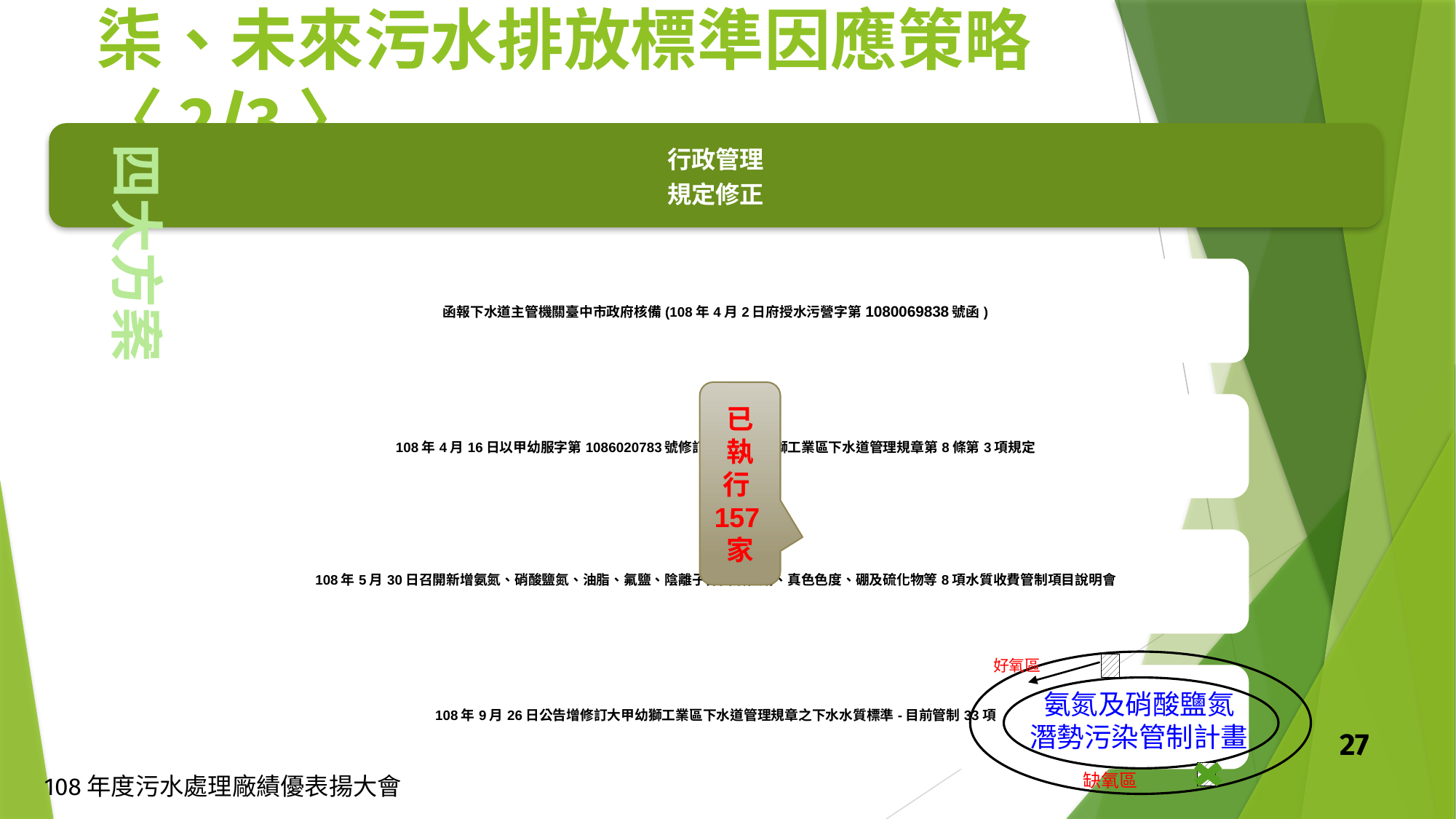

柒、未來污水排放標準因應策略〈2/3〉
行政管理
規定修正
108年4月16日以甲幼服字第1086020783號修訂公告大甲幼獅工業區下水道管理規章第8條第3項規定
函報下水道主管機關臺中市政府核備(108年4月2日府授水污營字第1080069838號函)
108年5月30日召開新增氨氮、硝酸鹽氮、油脂、氟鹽、陰離子界面活性劑、真色色度、硼及硫化物等8項水質收費管制項目說明會
108年9月26日公告增修訂大甲幼獅工業區下水道管理規章之下水水質標準-目前管制33項
四大方案
已執行157家
好氧區

缺氧區
氨氮及硝酸鹽氮
潛勢污染管制計畫
27
108年度污水處理廠績優表揚大會